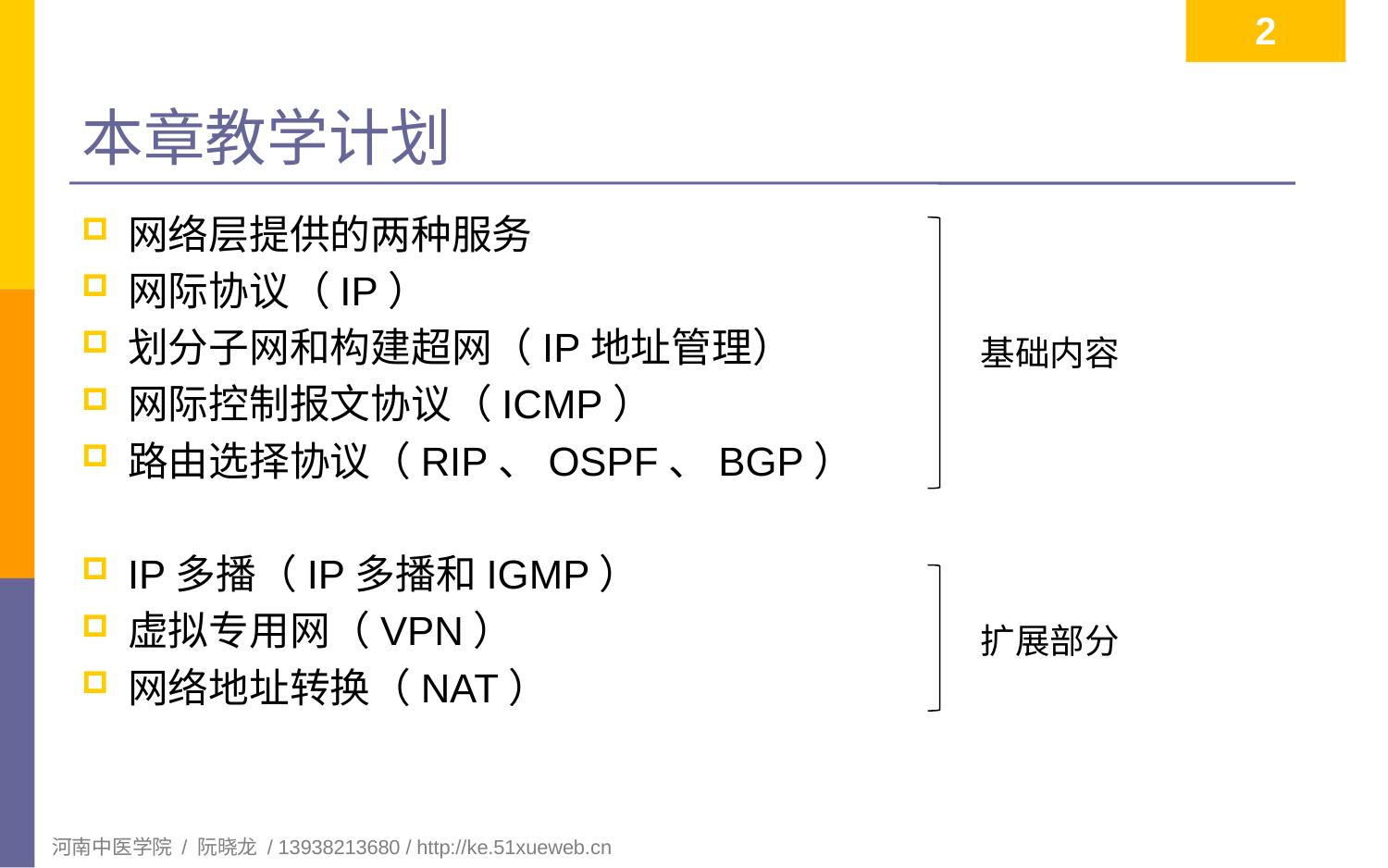

2
# 本章教学计划
网络层提供的两种服务
网际协议（IP）
划分子网和构建超网（IP地址管理）
网际控制报文协议（ICMP）
路由选择协议（RIP、OSPF、BGP）

IP多播（IP多播和IGMP）
虚拟专用网（VPN）
网络地址转换（NAT）

基础内容

扩展部分